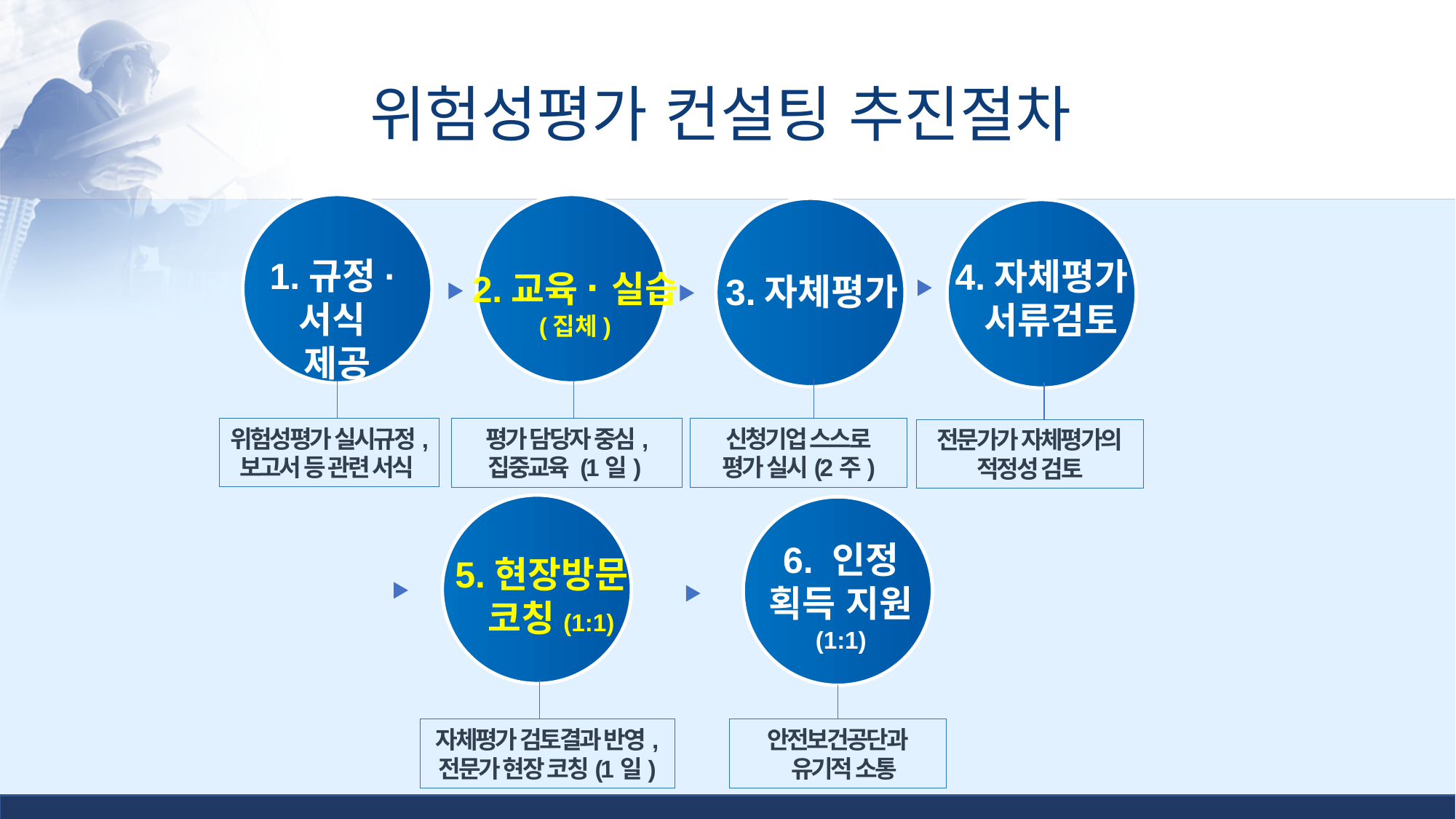

위험성평가 컨설팅 추진절차

1.규정·서식
제공
4.자체평가
 서류검토
2.교육·실습
(집체)
3.자체평가

위험성평가 실시규정,
보고서 등 관련 서식
신청기업 스스로
평가 실시(2주)
평가 담당자 중심,
집중교육 (1일)
전문가가 자체평가의
적정성 검토

6. 인정
획득 지원
(1:1)
5.현장방문
 코칭(1:1)

안전보건공단과
 유기적 소통
자체평가 검토결과 반영,
전문가 현장 코칭(1일)